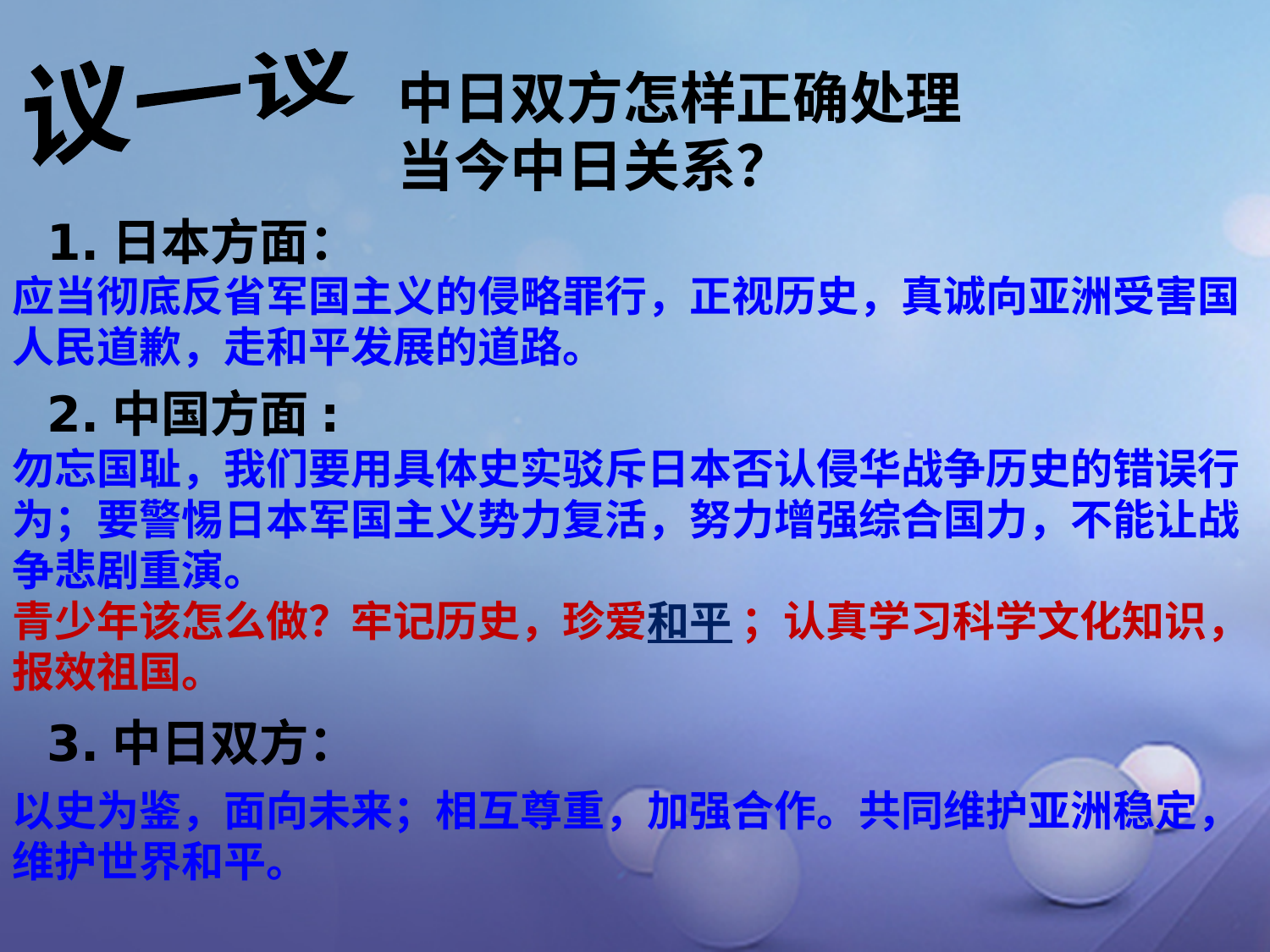

议一议
中日双方怎样正确处理当今中日关系？
  1.日本方面：
应当彻底反省军国主义的侵略罪行，正视历史，真诚向亚洲受害国人民道歉，走和平发展的道路。
  2.中国方面:
勿忘国耻，我们要用具体史实驳斥日本否认侵华战争历史的错误行为；要警惕日本军国主义势力复活，努力增强综合国力，不能让战争悲剧重演。
青少年该怎么做？牢记历史，珍爱和平 ；认真学习科学文化知识，报效祖国。
  3.中日双方：
以史为鉴，面向未来；相互尊重，加强合作。共同维护亚洲稳定，维护世界和平。